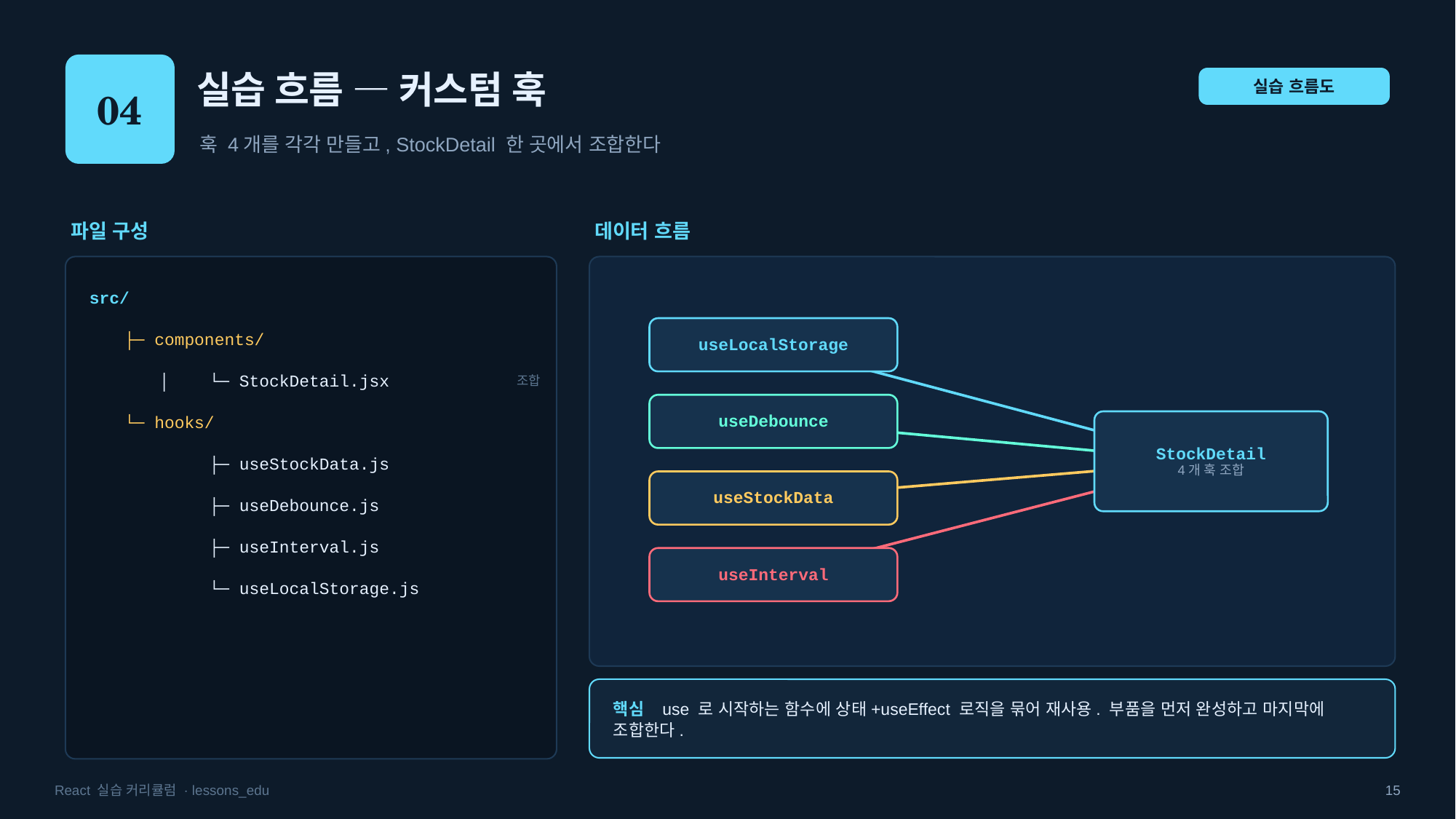

04
실습 흐름 — 커스텀 훅
실습 흐름도
훅 4개를 각각 만들고, StockDetail 한 곳에서 조합한다
파일 구성
데이터 흐름

src/
├─ components/

useLocalStorage
│    └─ StockDetail.jsx
조합

useDebounce
└─ hooks/

StockDetail
4개 훅 조합
     ├─ useStockData.js

useStockData
     ├─ useDebounce.js
     ├─ useInterval.js

useInterval
     └─ useLocalStorage.js

핵심   use 로 시작하는 함수에 상태+useEffect 로직을 묶어 재사용. 부품을 먼저 완성하고 마지막에 조합한다.
React 실습 커리큘럼 · lessons_edu
15